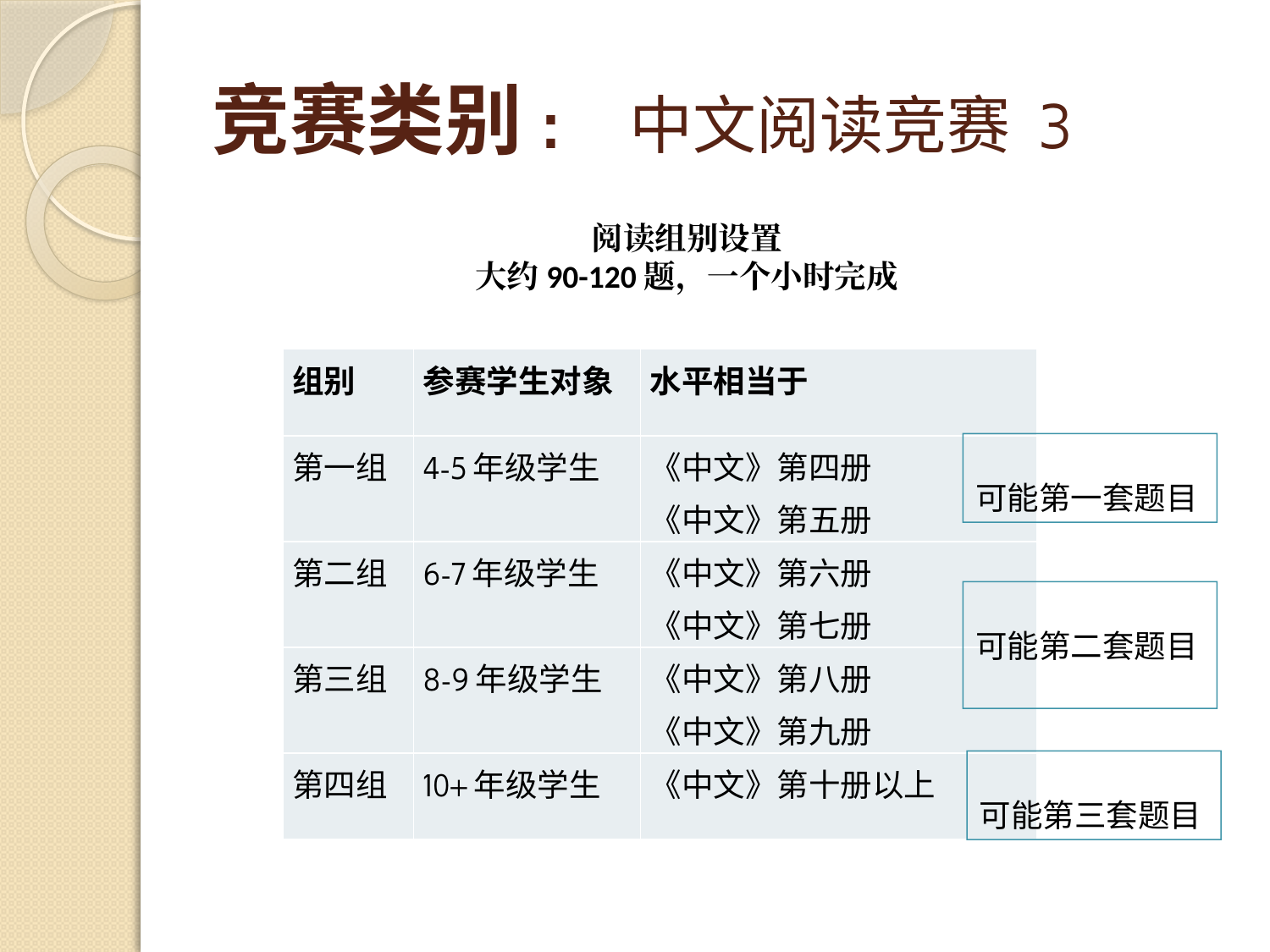

# 竞赛类别:  中文阅读竞赛 3
阅读组别设置
大约90-120题，一个小时完成

| 组别 | 参赛学生对象 | 水平相当于 |
| --- | --- | --- |
| 第一组 | 4-5年级学生 | 《中文》第四册 《中文》第五册 |
| 第二组 | 6-7年级学生 | 《中文》第六册 《中文》第七册 |
| 第三组 | 8-9年级学生 | 《中文》第八册 《中文》第九册 |
| 第四组 | 10+年级学生 | 《中文》第十册以上 |

可能第一套题目

可能第二套题目

可能第三套题目